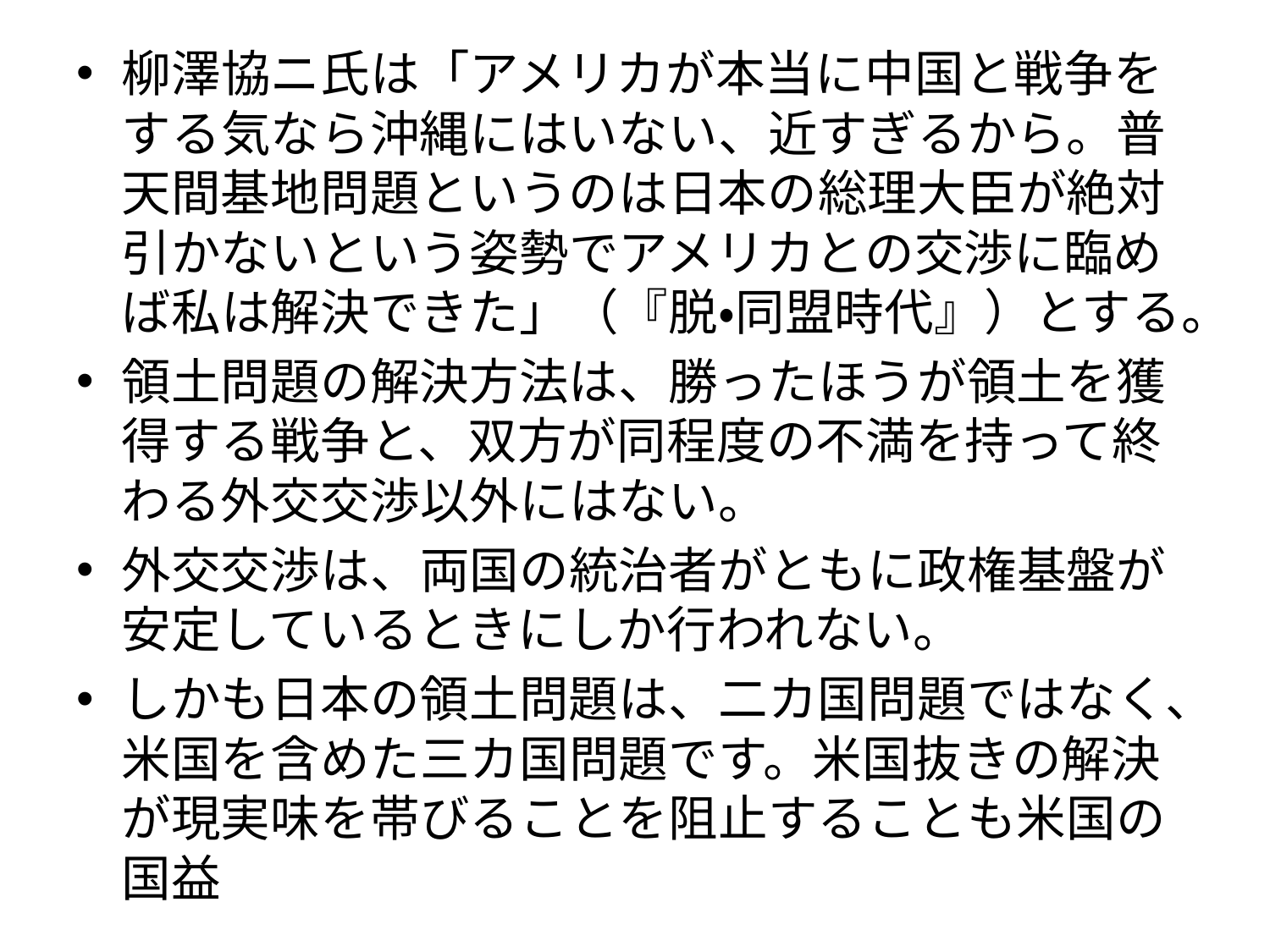

柳澤協ニ氏は「アメリカが本当に中国と戦争をする気なら沖縄にはいない、近すぎるから。普天間基地問題というのは日本の総理大臣が絶対引かないという姿勢でアメリカとの交渉に臨めば私は解決できた」（『脱・同盟時代』）とする。
領土問題の解決方法は、勝ったほうが領土を獲得する戦争と、双方が同程度の不満を持って終わる外交交渉以外にはない。
外交交渉は、両国の統治者がともに政権基盤が安定しているときにしか行われない。
しかも日本の領土問題は、二カ国問題ではなく、米国を含めた三カ国問題です。米国抜きの解決が現実味を帯びることを阻止することも米国の国益